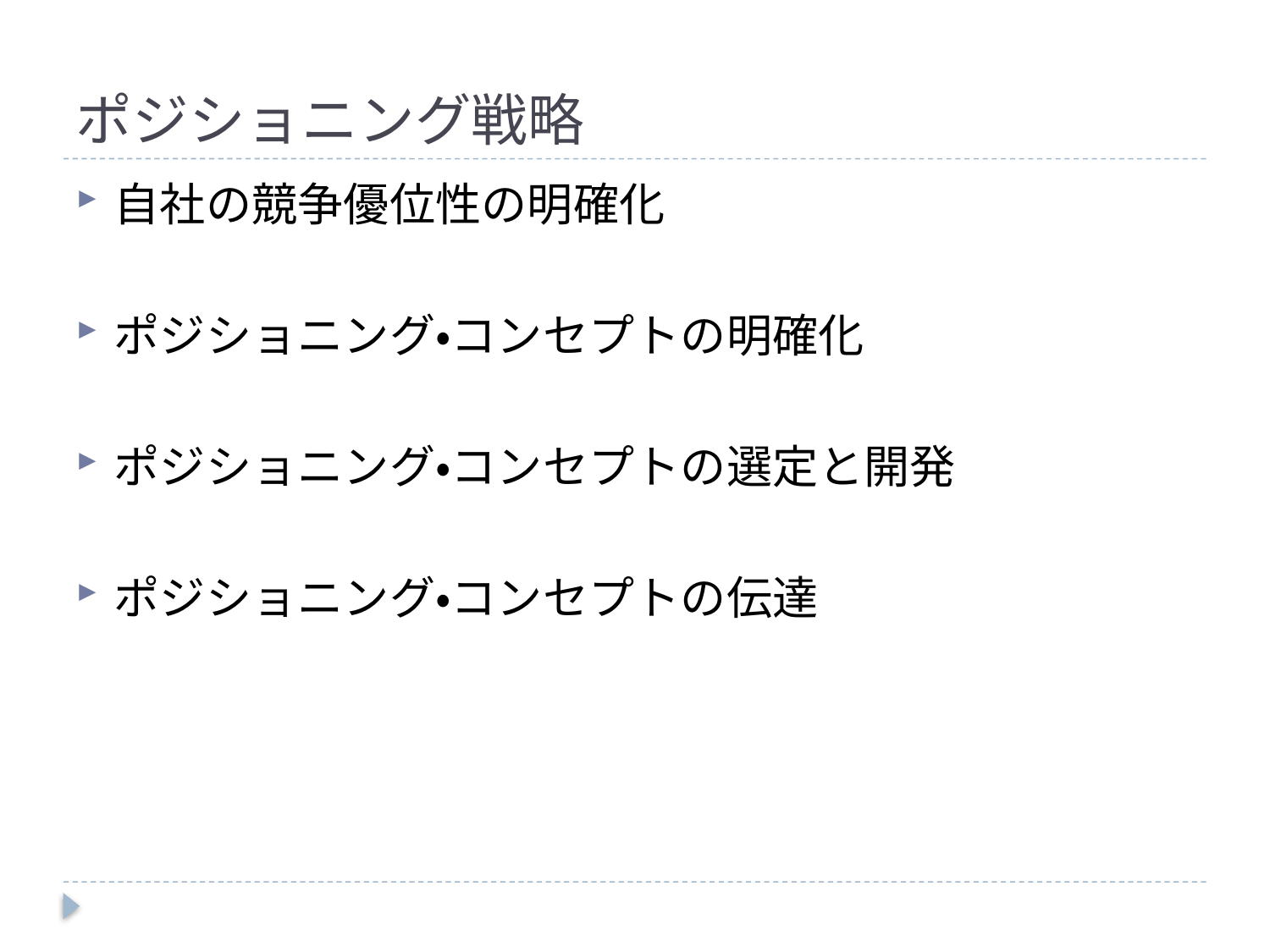

# ポジショニング戦略
自社の競争優位性の明確化

ポジショニング・コンセプトの明確化

ポジショニング・コンセプトの選定と開発

ポジショニング・コンセプトの伝達